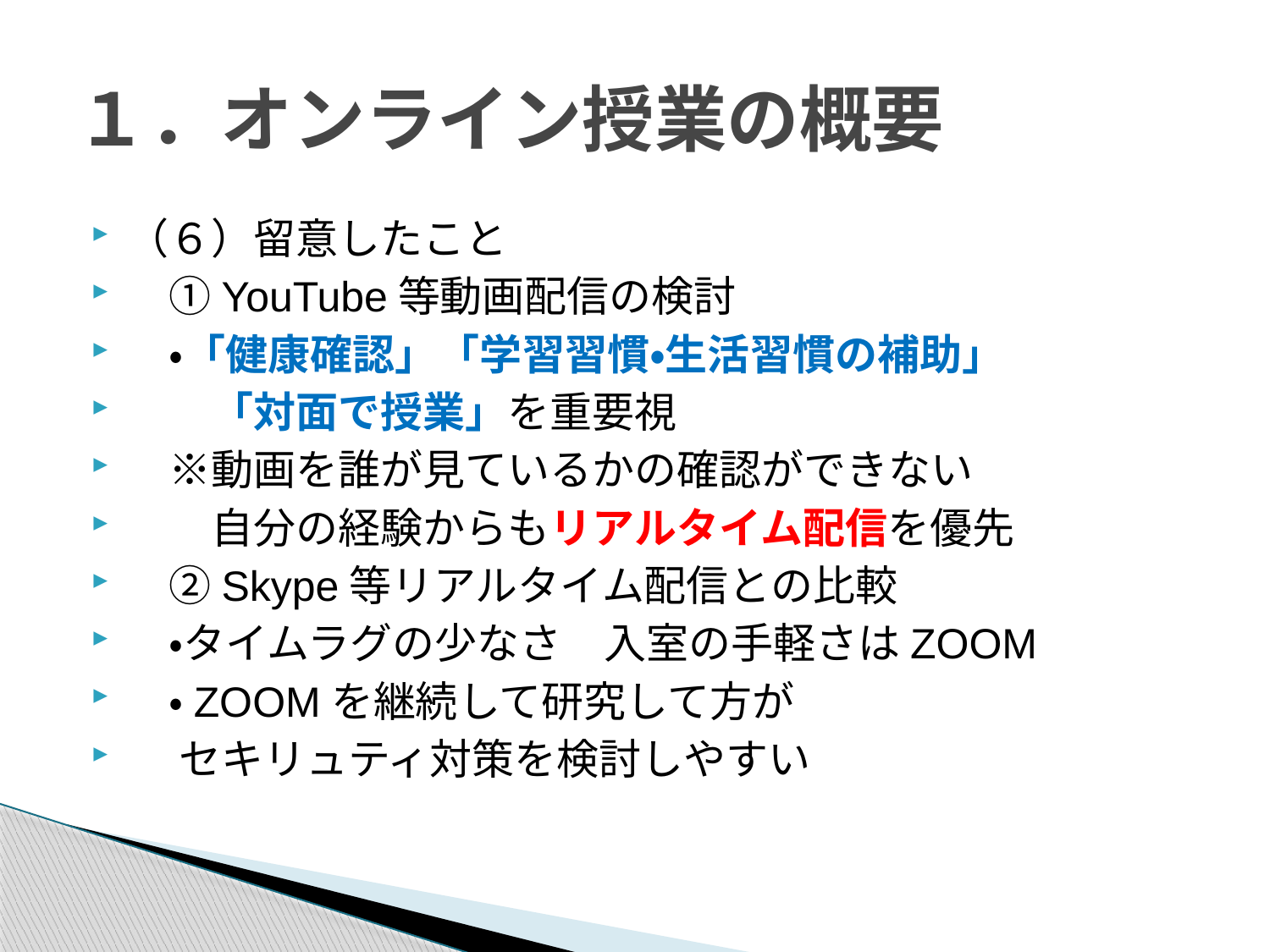

# １．オンライン授業の概要
（６）留意したこと
　①YouTube等動画配信の検討
　・「健康確認」「学習習慣・生活習慣の補助」
　　「対面で授業」を重要視
　※動画を誰が見ているかの確認ができない
　　自分の経験からもリアルタイム配信を優先
　②Skype等リアルタイム配信との比較
　・タイムラグの少なさ　入室の手軽さはZOOM
　・ZOOMを継続して研究して方が
　 セキリュティ対策を検討しやすい